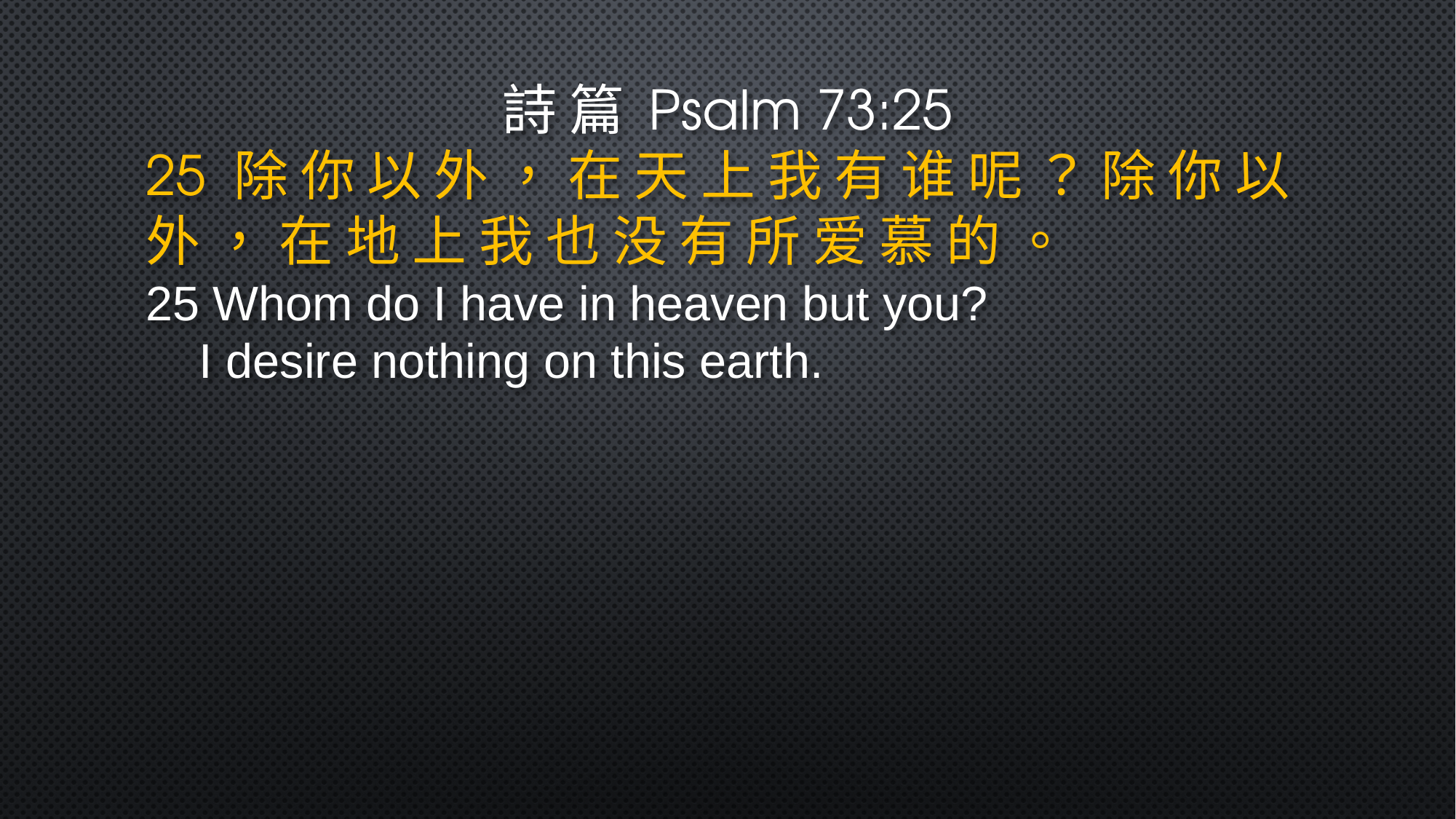

詩 篇 Psalm 73:25
25 除 你 以 外 ， 在 天 上 我 有 谁 呢 ？ 除 你 以 外 ， 在 地 上 我 也 没 有 所 爱 慕 的 。
25 Whom do I have in heaven but you?
    I desire nothing on this earth.